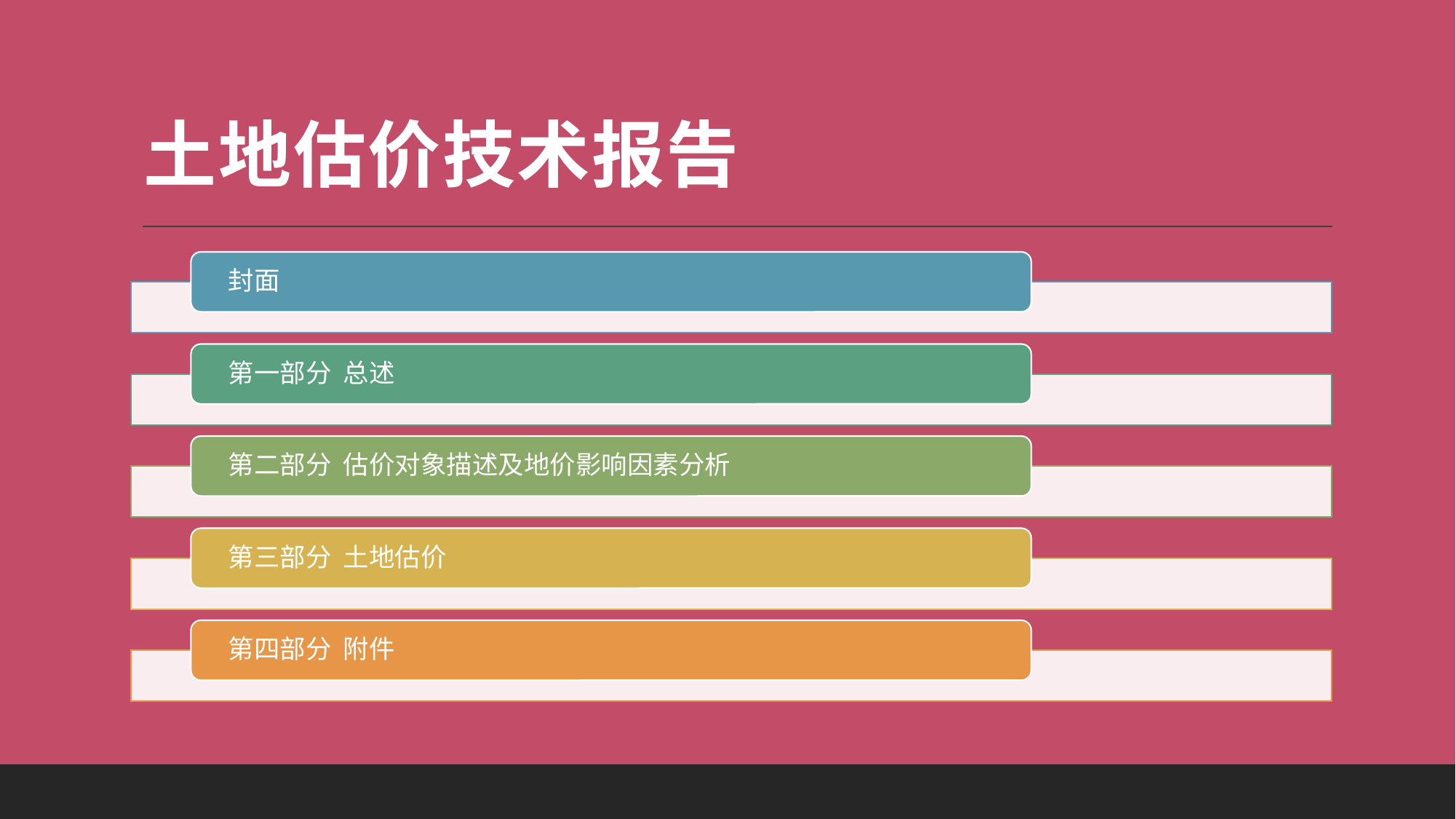

土地估价技术报告
封面
第一部分  总述
第二部分  估价对象描述及地价影响因素分析
第三部分  土地估价
第四部分  附件